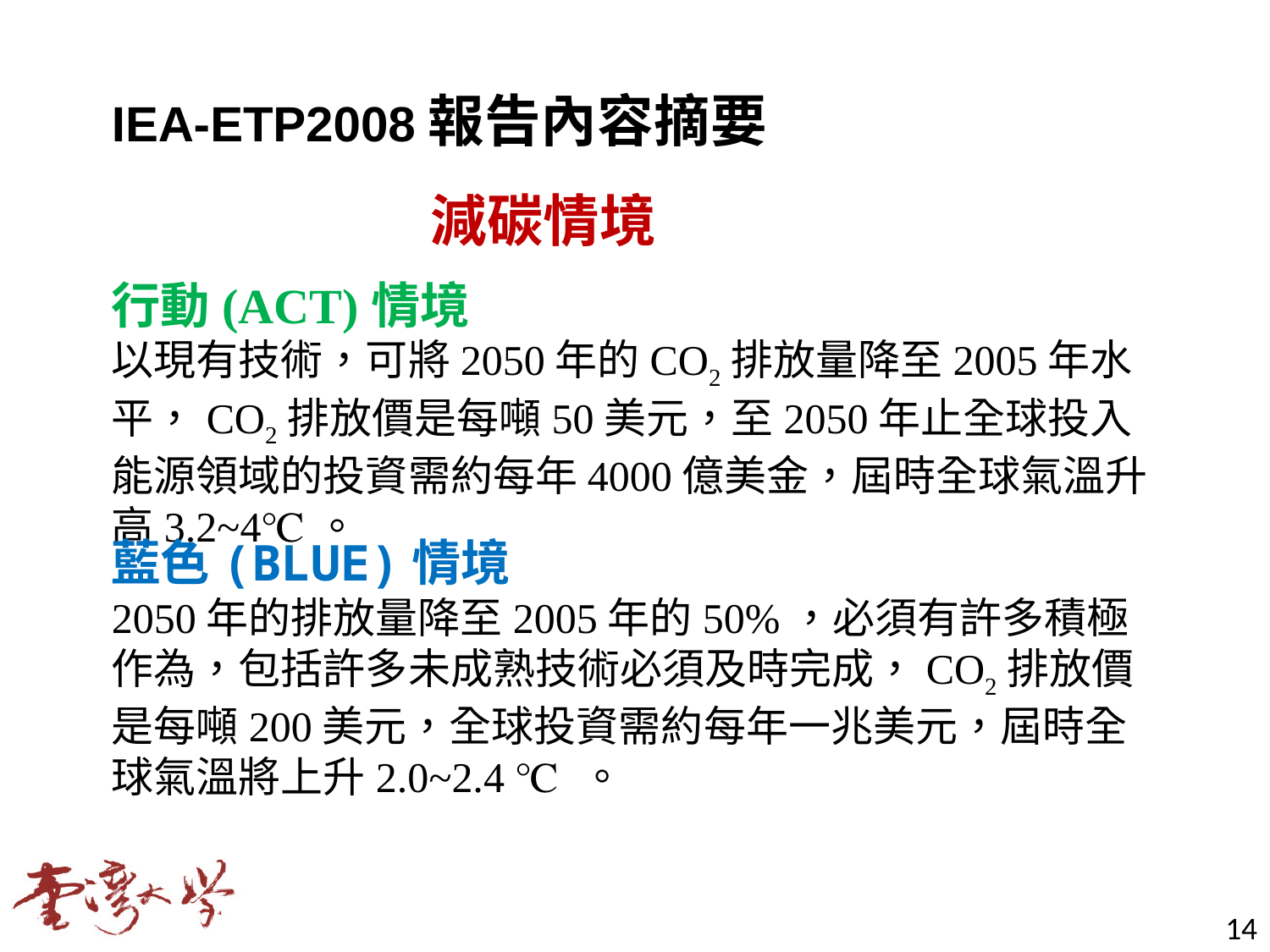

IEA-ETP2008報告內容摘要
減碳情境
行動(ACT)情境
以現有技術，可將2050年的CO2排放量降至2005年水平，CO2排放價是每噸50美元，至2050年止全球投入能源領域的投資需約每年4000億美金，屆時全球氣溫升高3.2~4℃。
藍色(BLUE)情境
2050年的排放量降至2005年的50%，必須有許多積極作為，包括許多未成熟技術必須及時完成，CO2排放價是每噸200美元，全球投資需約每年一兆美元，屆時全球氣溫將上升2.0~2.4 ℃ 。
14